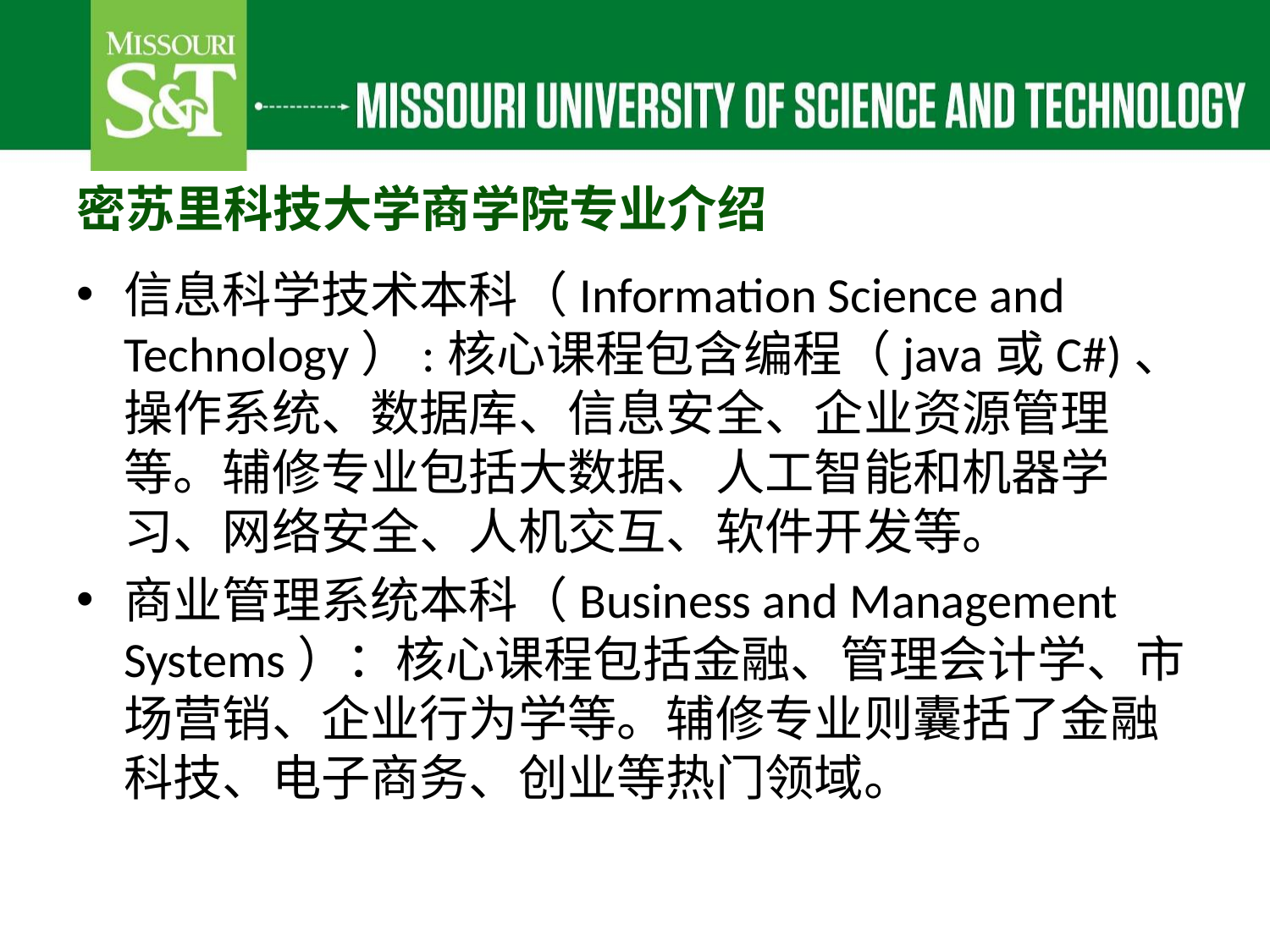

# 密苏里科技大学商学院专业介绍
信息科学技术本科（Information Science and Technology）:核心课程包含编程（java或C#)、操作系统、数据库、信息安全、企业资源管理等。辅修专业包括大数据、人工智能和机器学习、网络安全、人机交互、软件开发等。
商业管理系统本科（Business and Management Systems）：核心课程包括金融、管理会计学、市场营销、企业行为学等。辅修专业则囊括了金融科技、电子商务、创业等热门领域。